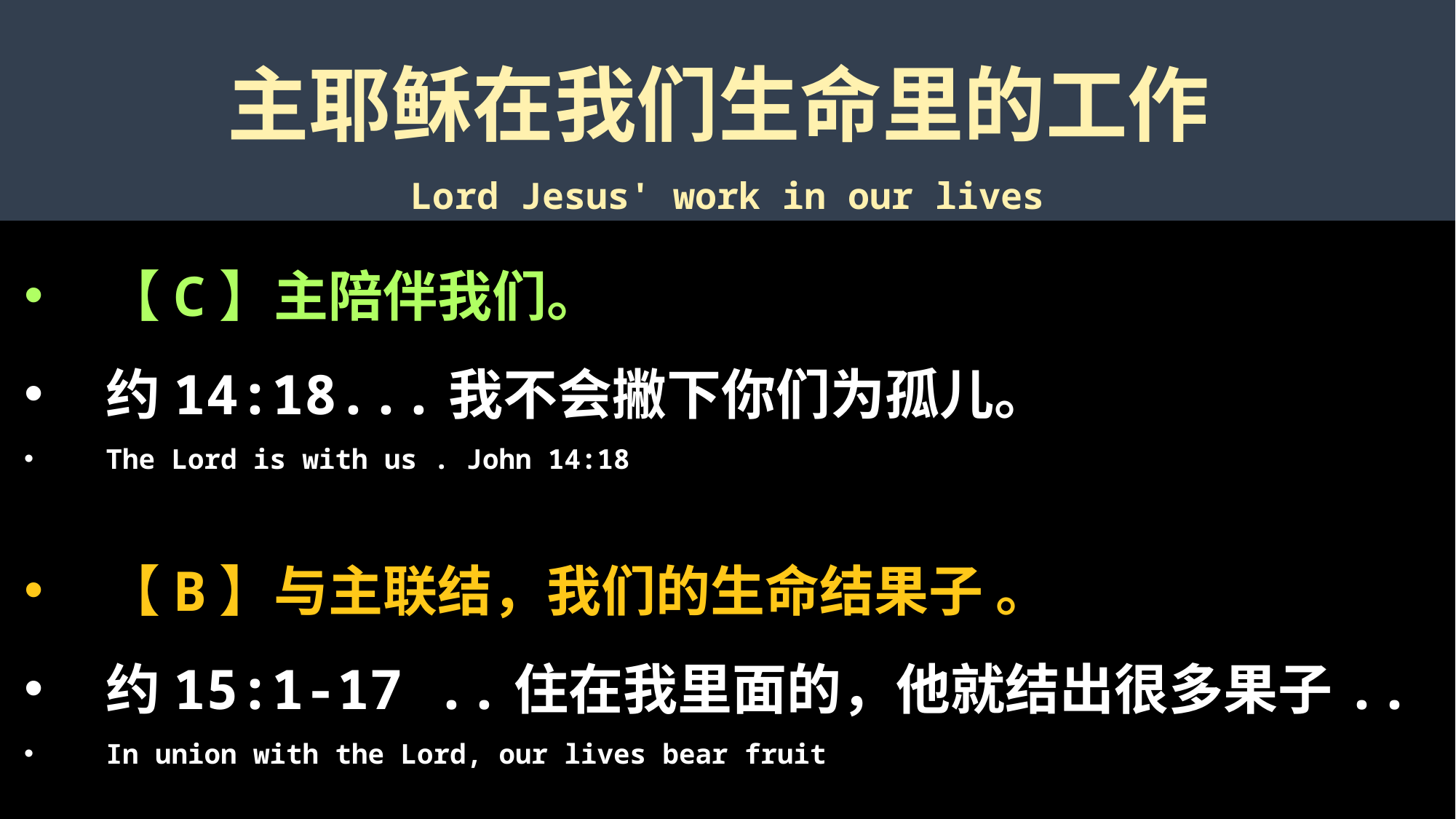

主耶稣在我们生命里的工作
Lord Jesus' work in our lives
【C】主陪伴我们。
约14:18...我不会撇下你们为孤儿。
The Lord is with us . John 14:18
【B】与主联结，我们的生命结果子 。
约15:1-17 ..住在我里面的，他就结出很多果子..
In union with the Lord, our lives bear fruit